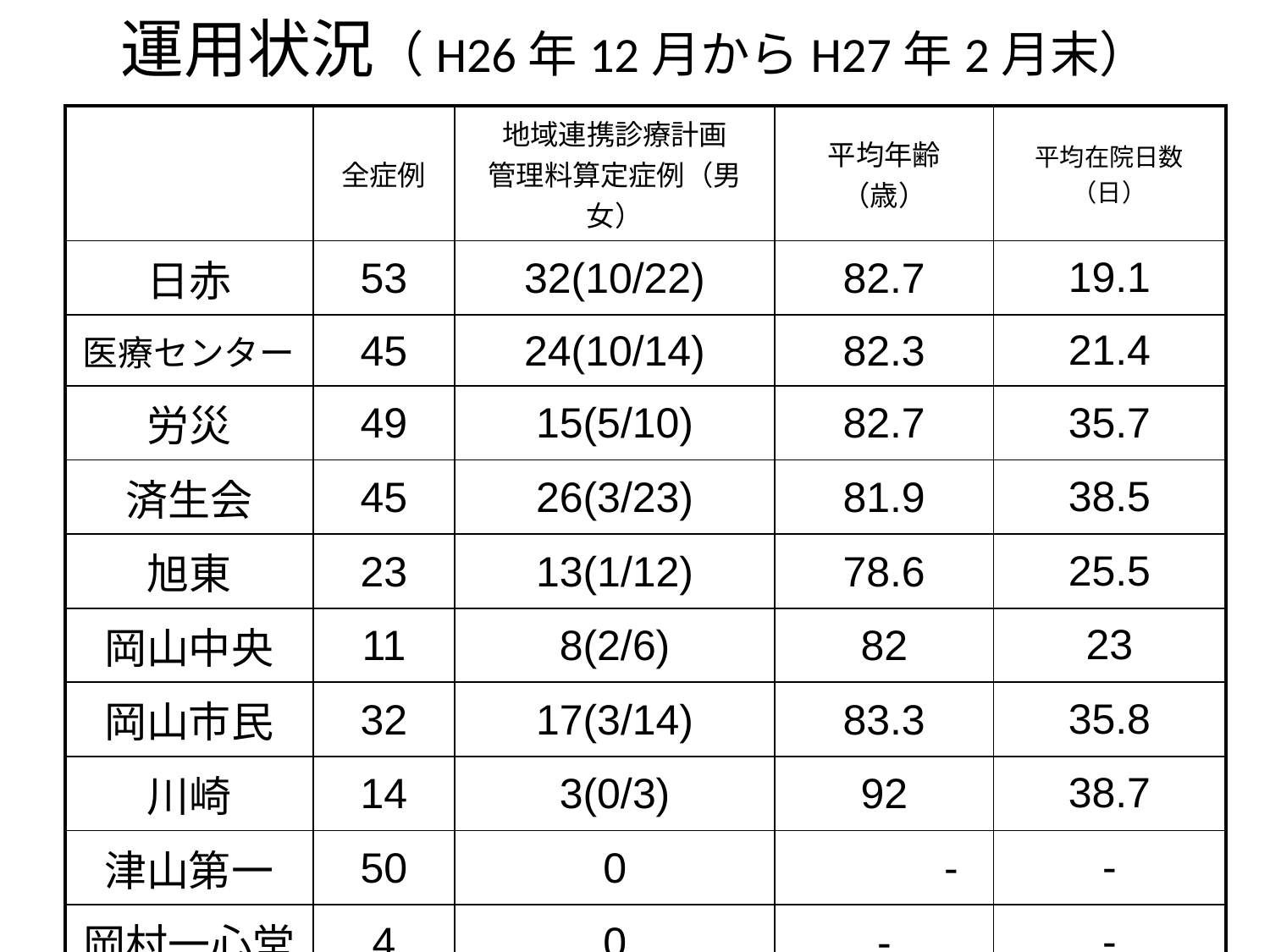

# 運用状況（H26年12月からH27年2月末）
|  | 全症例 | 地域連携診療計画 管理料算定症例（男女） | 平均年齢（歳） | 平均在院日数（日） |
| --- | --- | --- | --- | --- |
| 日赤 | 53 | 32(10/22) | 82.7 | 19.1 |
| 医療センター | 45 | 24(10/14) | 82.3 | 21.4 |
| 労災 | 49 | 15(5/10) | 82.7 | 35.7 |
| 済生会 | 45 | 26(3/23) | 81.9 | 38.5 |
| 旭東 | 23 | 13(1/12) | 78.6 | 25.5 |
| 岡山中央 | 11 | 8(2/6) | 82 | 23 |
| 岡山市民 | 32 | 17(3/14) | 83.3 | 35.8 |
| 川崎 | 14 | 3(0/3) | 92 | 38.7 |
| 津山第一 | 50 | 0 | - | - |
| 岡村一心堂 | 4 | 0 | - | - |